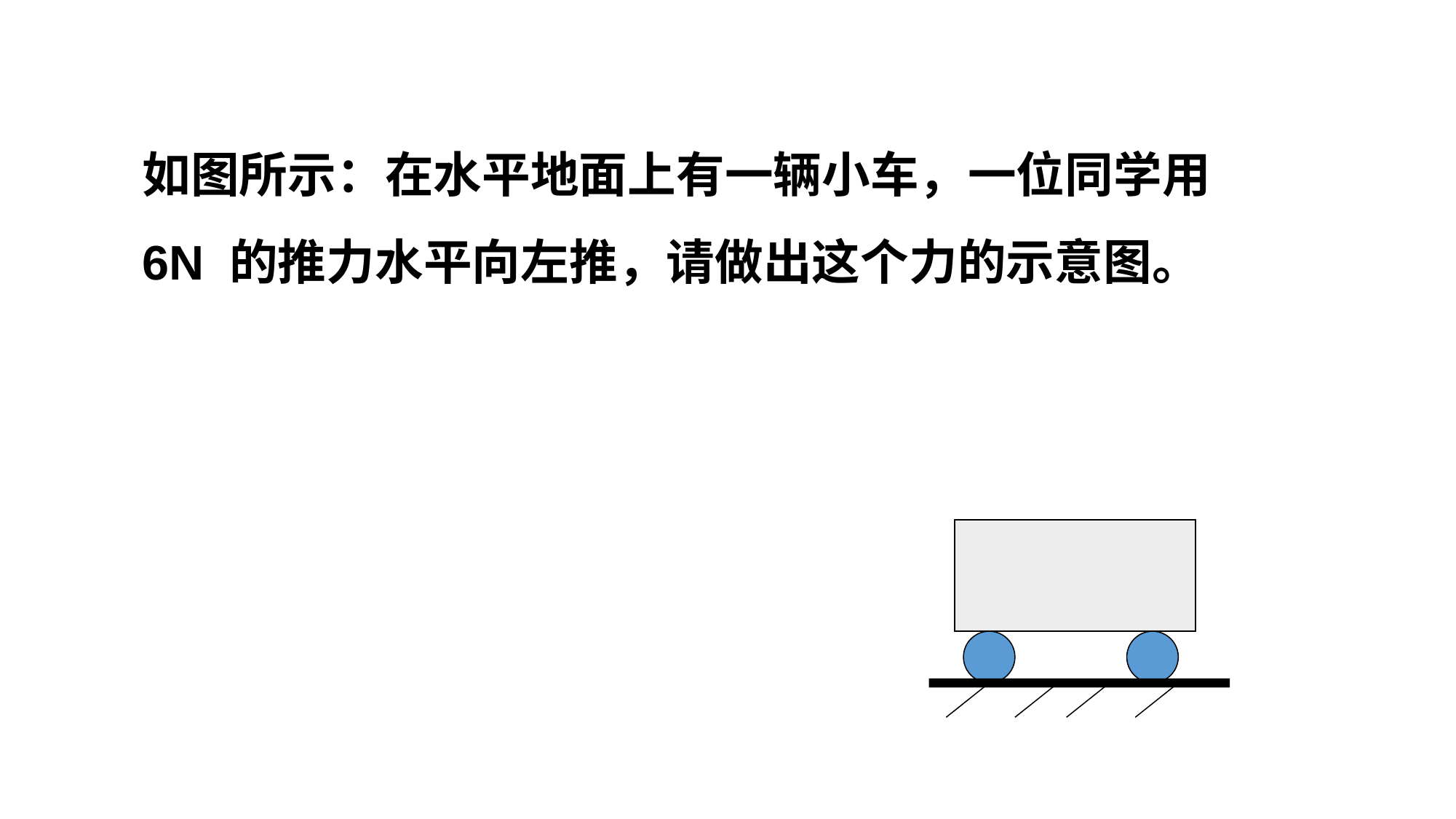

如图所示：在水平地面上有一辆小车，一位同学用6N 的推力水平向左推，请做出这个力的示意图。